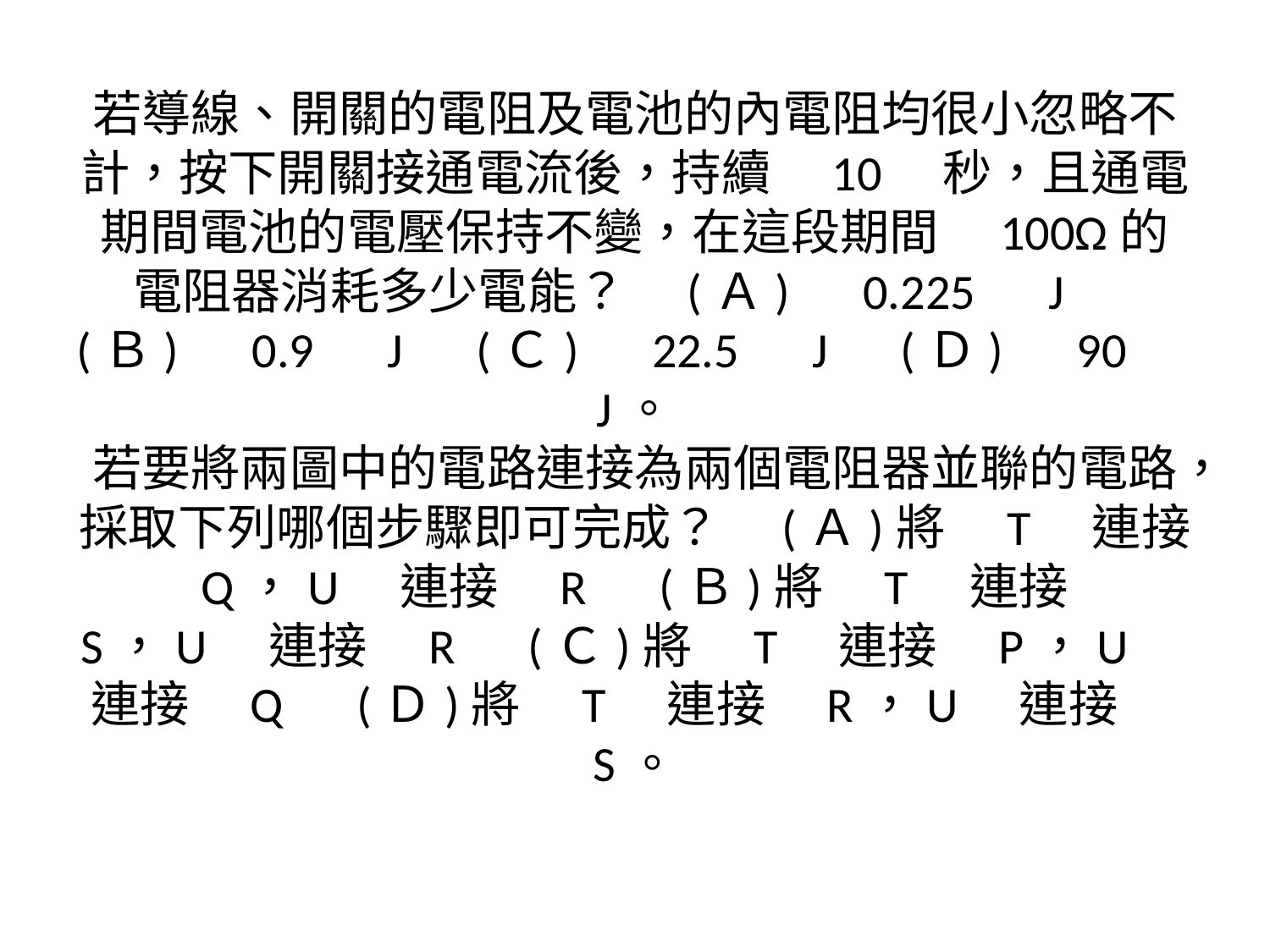

# 若導線、開關的電阻及電池的內電阻均很小忽略不計，按下開關接通電流後，持續　10　秒，且通電期間電池的電壓保持不變，在這段期間　100Ω的電阻器消耗多少電能？　(Ａ)　0.225　J　(Ｂ)　0.9　J　(Ｃ)　22.5　J　(Ｄ)　90　J。 若要將兩圖中的電路連接為兩個電阻器並聯的電路，採取下列哪個步驟即可完成？　(Ａ)將　T　連接　Q，U　連接　R　(Ｂ)將　T　連接　S，U　連接　R　(Ｃ)將　T　連接　P，U　連接　Q　(Ｄ)將　T　連接　R，U　連接　S。